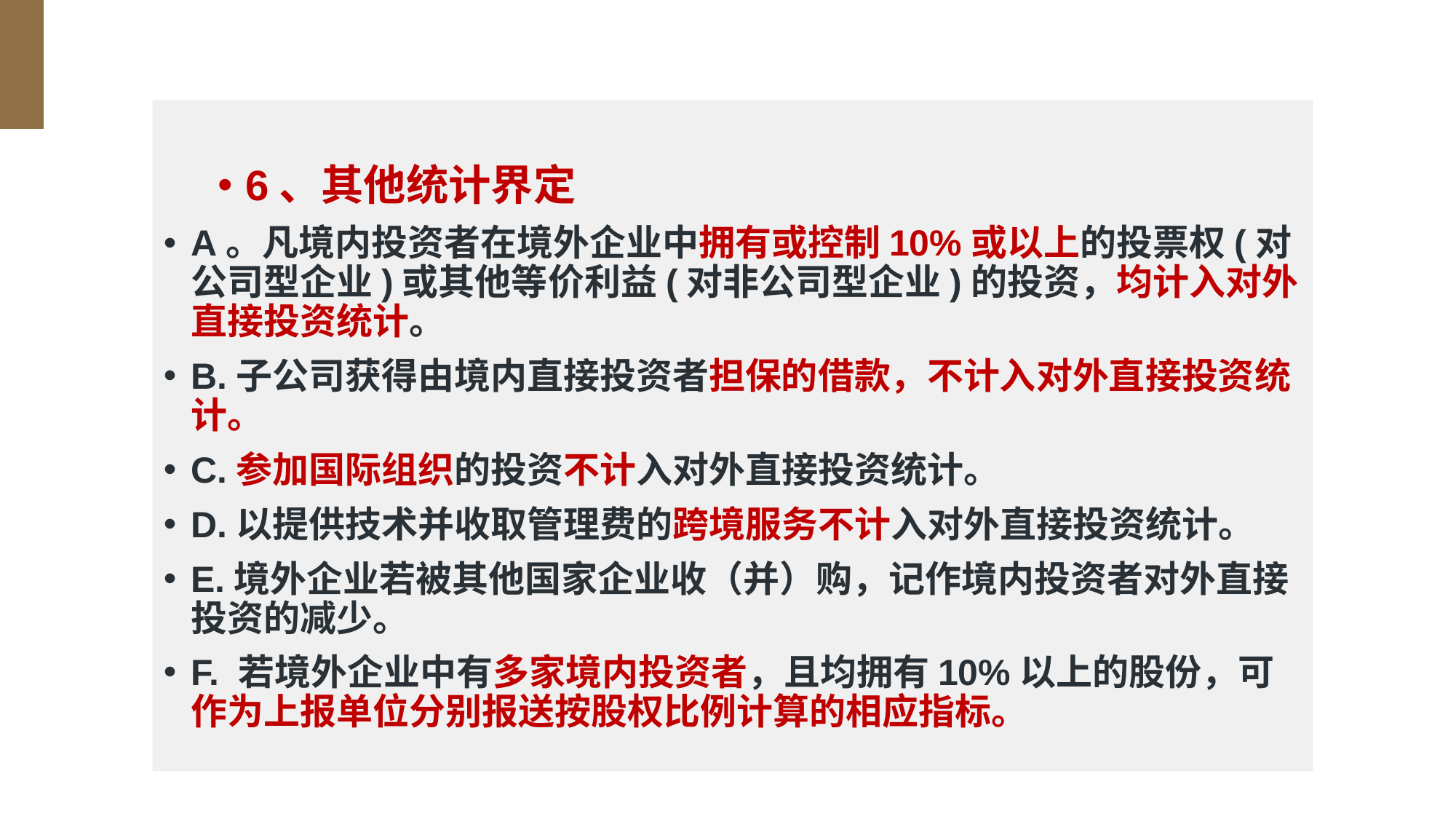

#

6、其他统计界定
A。凡境内投资者在境外企业中拥有或控制10%或以上的投票权(对公司型企业)或其他等价利益(对非公司型企业)的投资，均计入对外直接投资统计。
B.子公司获得由境内直接投资者担保的借款，不计入对外直接投资统计。
C.参加国际组织的投资不计入对外直接投资统计。
D.以提供技术并收取管理费的跨境服务不计入对外直接投资统计。
E.境外企业若被其他国家企业收（并）购，记作境内投资者对外直接投资的减少。
F. 若境外企业中有多家境内投资者，且均拥有10%以上的股份，可作为上报单位分别报送按股权比例计算的相应指标。